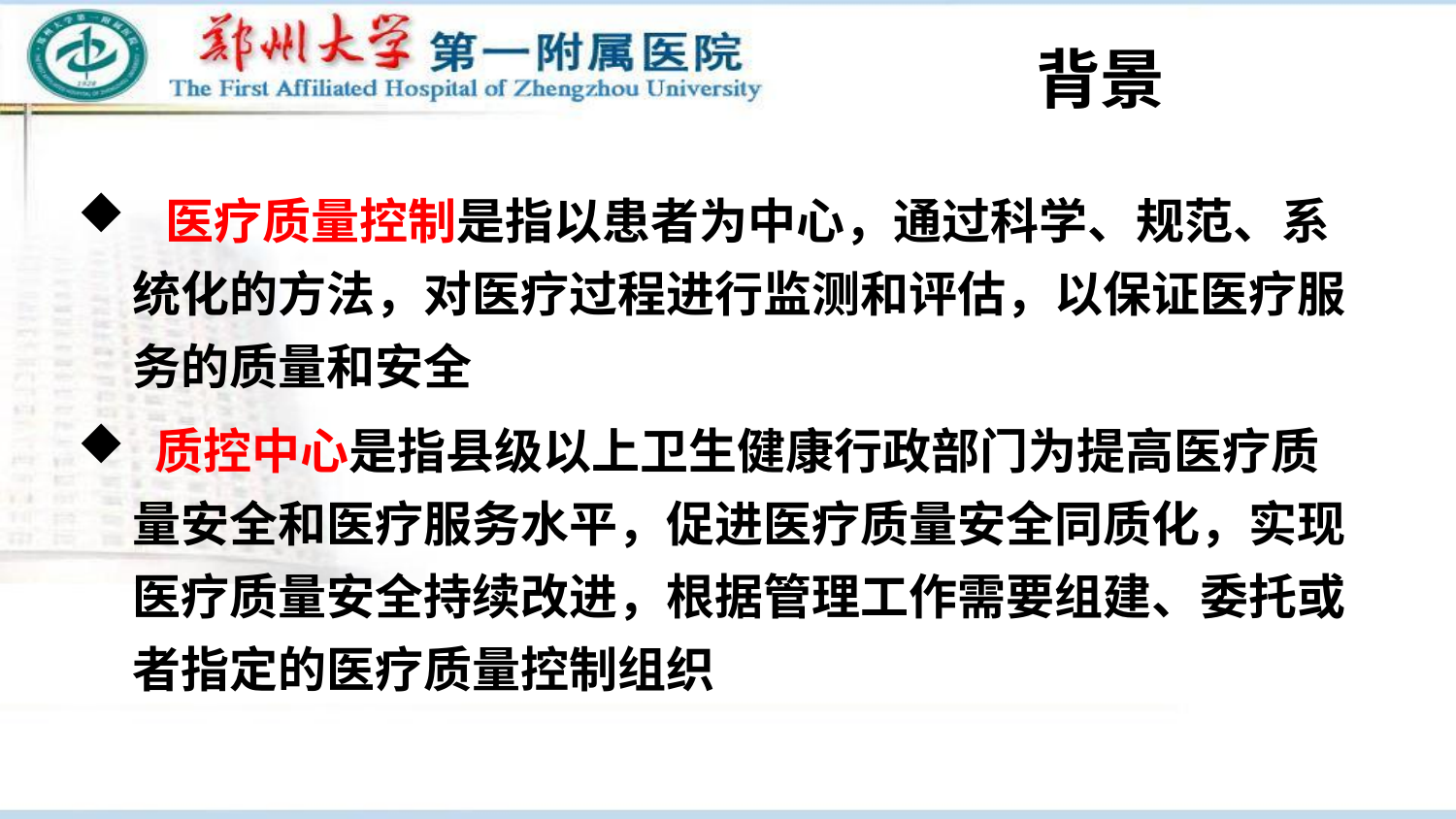

背景
  医疗质量控制是指以患者为中心，通过科学、规范、系统化的方法，对医疗过程进行监测和评估，以保证医疗服务的质量和安全
 质控中心是指县级以上卫生健康行政部门为提高医疗质量安全和医疗服务水平，促进医疗质量安全同质化，实现医疗质量安全持续改进，根据管理工作需要组建、委托或者指定的医疗质量控制组织